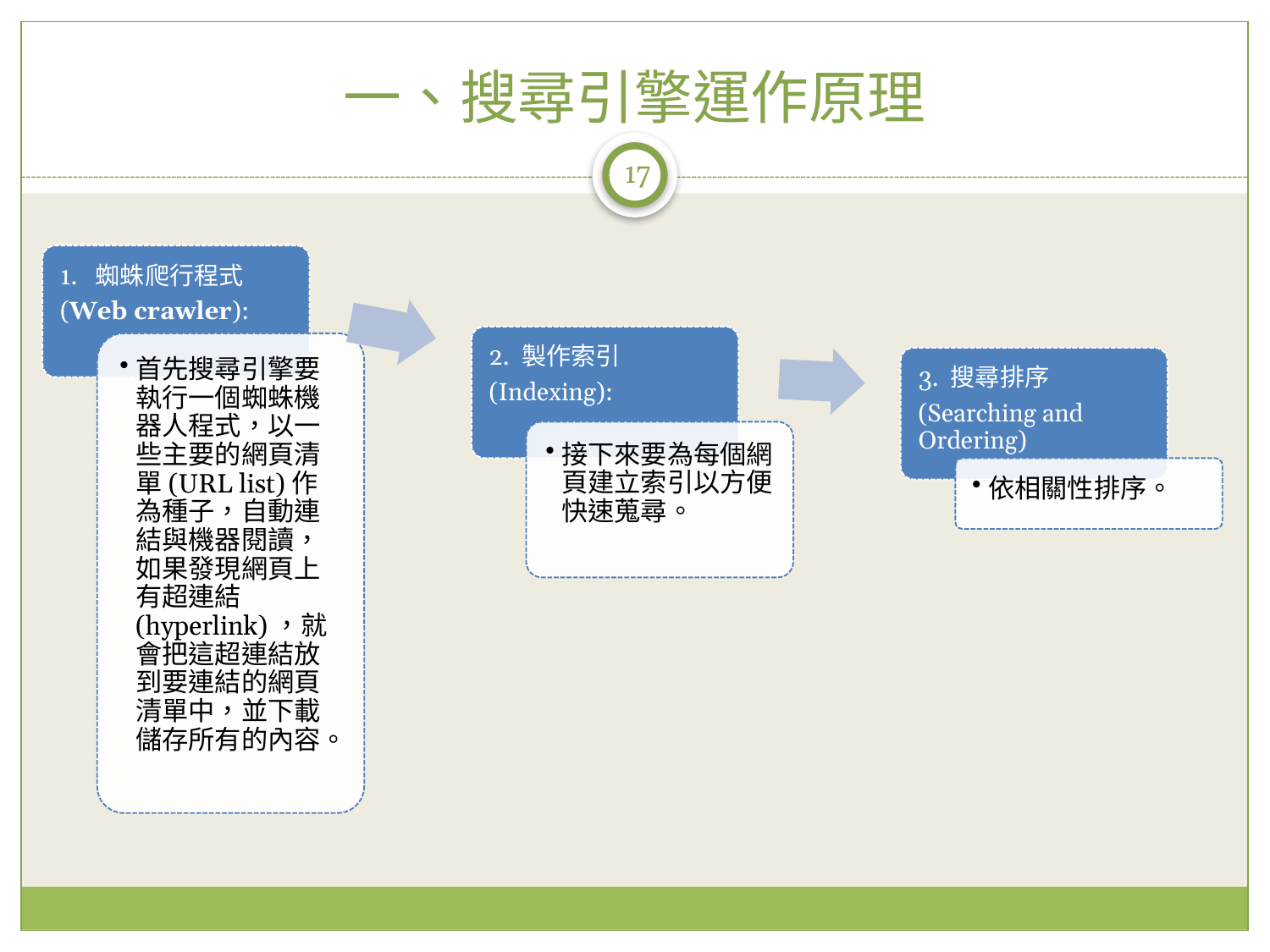

# 一、搜尋引擎運作原理
17
1.  蜘蛛爬行程式
(Web crawler):
首先搜尋引擎要執行一個蜘蛛機器人程式，以一些主要的網頁清單(URL list)作為種子，自動連結與機器閱讀，如果發現網頁上有超連結(hyperlink)，就會把這超連結放到要連結的網頁清單中，並下載儲存所有的內容。

2. 製作索引
(Indexing):
接下來要為每個網頁建立索引以方便快速蒐尋。

3. 搜尋排序
(Searching and Ordering)
依相關性排序。